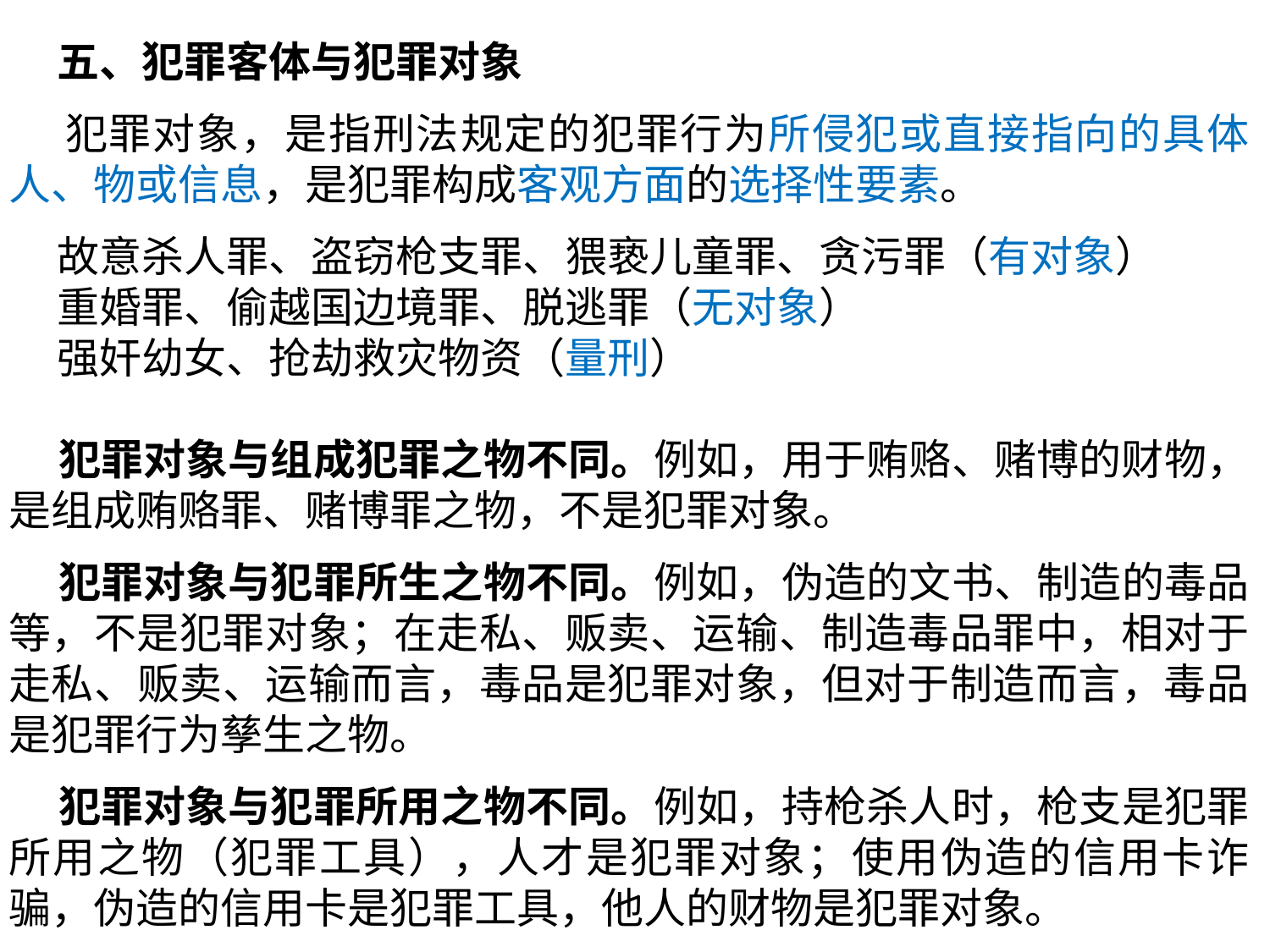

五、犯罪客体与犯罪对象

    犯罪对象，是指刑法规定的犯罪行为所侵犯或直接指向的具体人、物或信息，是犯罪构成客观方面的选择性要素。

    故意杀人罪、盗窃枪支罪、猥亵儿童罪、贪污罪（有对象）
    重婚罪、偷越国边境罪、脱逃罪（无对象）
    强奸幼女、抢劫救灾物资（量刑）

    犯罪对象与组成犯罪之物不同。例如，用于贿赂、赌博的财物，是组成贿赂罪、赌博罪之物，不是犯罪对象。

    犯罪对象与犯罪所生之物不同。例如，伪造的文书、制造的毒品等，不是犯罪对象；在走私、贩卖、运输、制造毒品罪中，相对于走私、贩卖、运输而言，毒品是犯罪对象，但对于制造而言，毒品是犯罪行为孳生之物。

    犯罪对象与犯罪所用之物不同。例如，持枪杀人时，枪支是犯罪所用之物（犯罪工具），人才是犯罪对象；使用伪造的信用卡诈骗，伪造的信用卡是犯罪工具，他人的财物是犯罪对象。